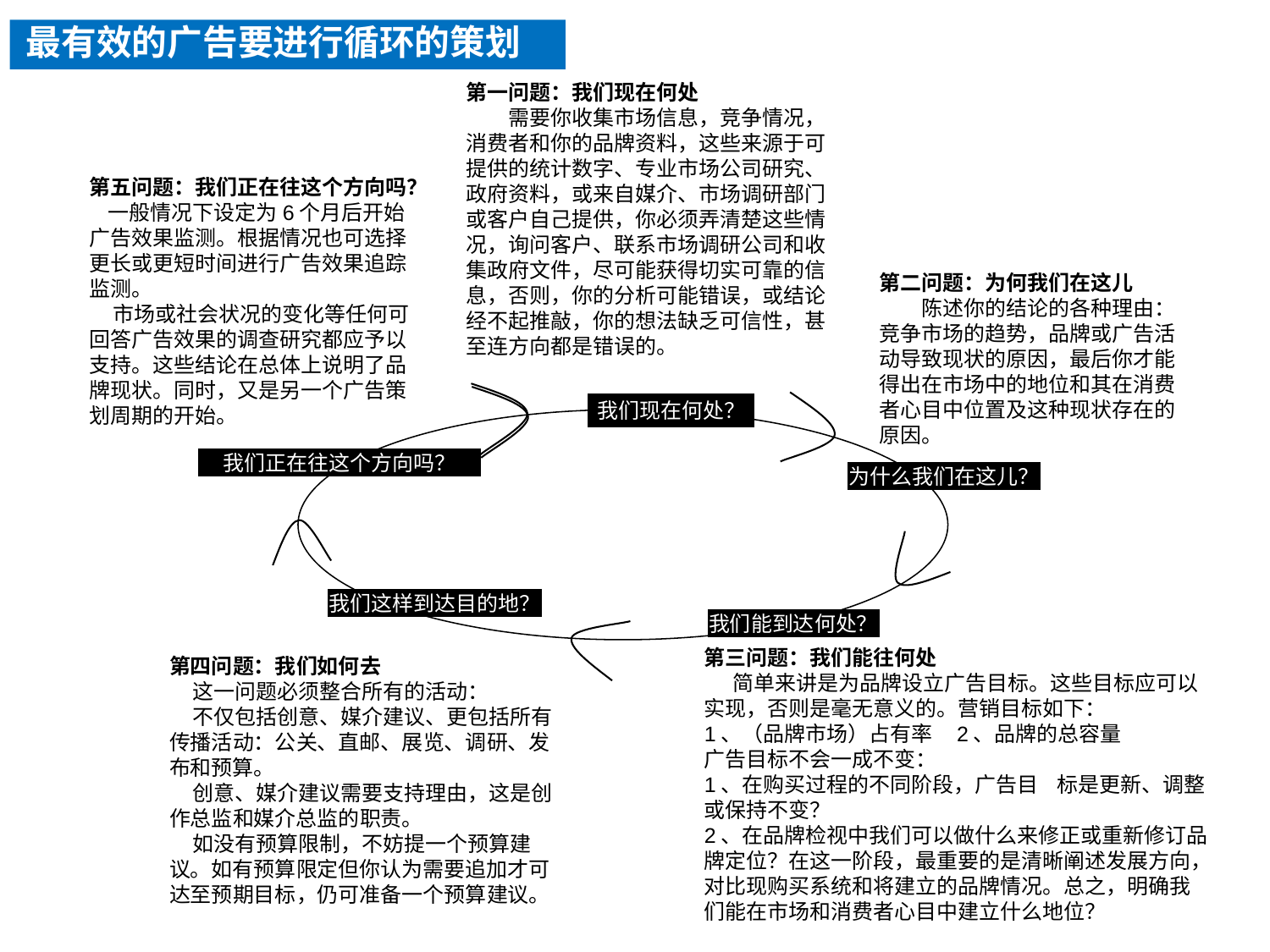

最有效的广告要进行循环的策划

第一问题：我们现在何处
        需要你收集市场信息，竞争情况，消费者和你的品牌资料，这些来源于可提供的统计数字、专业市场公司研究、政府资料，或来自媒介、市场调研部门或客户自己提供，你必须弄清楚这些情况，询问客户、联系市场调研公司和收集政府文件，尽可能获得切实可靠的信息，否则，你的分析可能错误，或结论经不起推敲，你的想法缺乏可信性，甚至连方向都是错误的。
第五问题：我们正在往这个方向吗？
   一般情况下设定为6个月后开始广告效果监测。根据情况也可选择更长或更短时间进行广告效果追踪监测。
    市场或社会状况的变化等任何可回答广告效果的调查研究都应予以支持。这些结论在总体上说明了品牌现状。同时，又是另一个广告策划周期的开始。
第二问题：为何我们在这儿
        陈述你的结论的各种理由：竞争市场的趋势，品牌或广告活动导致现状的原因，最后你才能得出在市场中的地位和其在消费者心目中位置及这种现状存在的原因。

我们现在何处？

我们正在往这个方向吗？
为什么我们在这儿？

我们这样到达目的地？
我们能到达何处？

第四问题：我们如何去
    这一问题必须整合所有的活动：
    不仅包括创意、媒介建议、更包括所有传播活动：公关、直邮、展览、调研、发布和预算。
    创意、媒介建议需要支持理由，这是创作总监和媒介总监的职责。
    如没有预算限制，不妨提一个预算建议。如有预算限定但你认为需要追加才可达至预期目标，仍可准备一个预算建议。
第三问题：我们能往何处
     简单来讲是为品牌设立广告目标。这些目标应可以实现，否则是毫无意义的。营销目标如下：
1、（品牌市场）占有率    2、品牌的总容量
广告目标不会一成不变：
1、在购买过程的不同阶段，广告目    标是更新、调整或保持不变？
2、在品牌检视中我们可以做什么来修正或重新修订品牌定位？在这一阶段，最重要的是清晰阐述发展方向，对比现购买系统和将建立的品牌情况。总之，明确我们能在市场和消费者心目中建立什么地位？